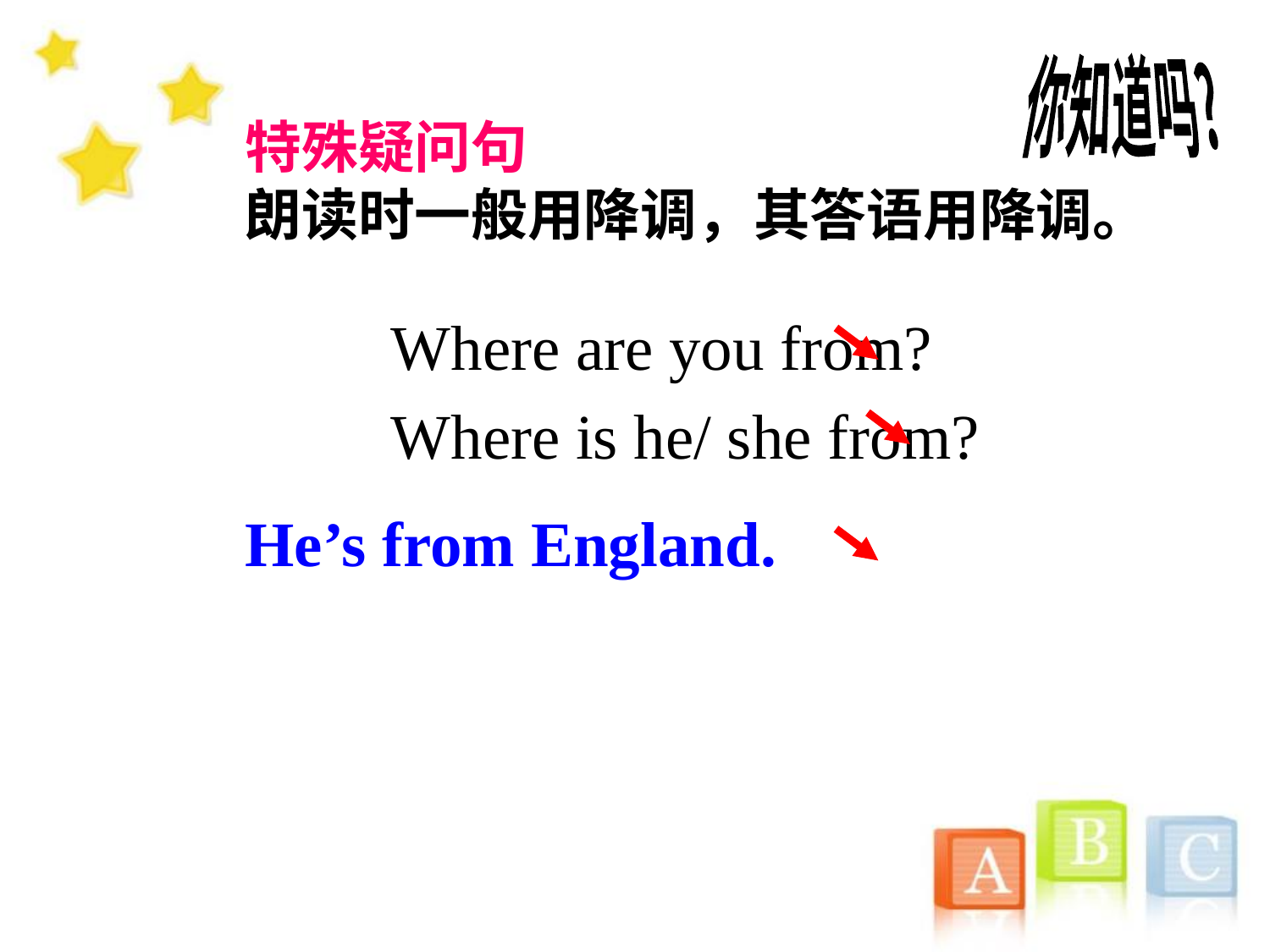

你知道吗?
特殊疑问句
朗读时一般用降调，其答语用降调。
Where are you from?
Where is he/ she from?

He’s from England.